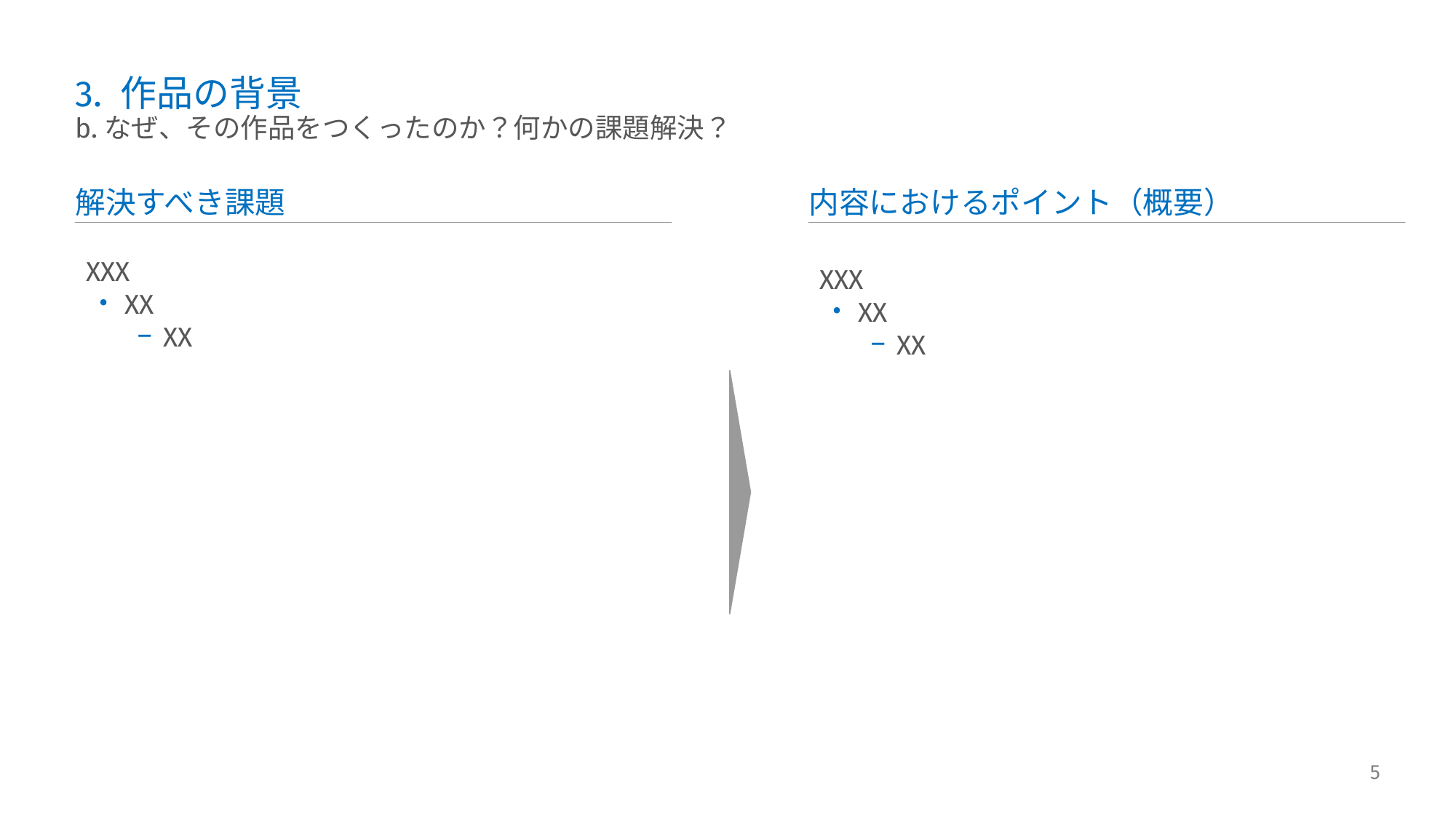

3. 作品の背景
b.なぜ、その作品をつくったのか？何かの課題解決？
解決すべき課題
内容におけるポイント（概要）
XXX
XX
XX
XXX
XX
XX